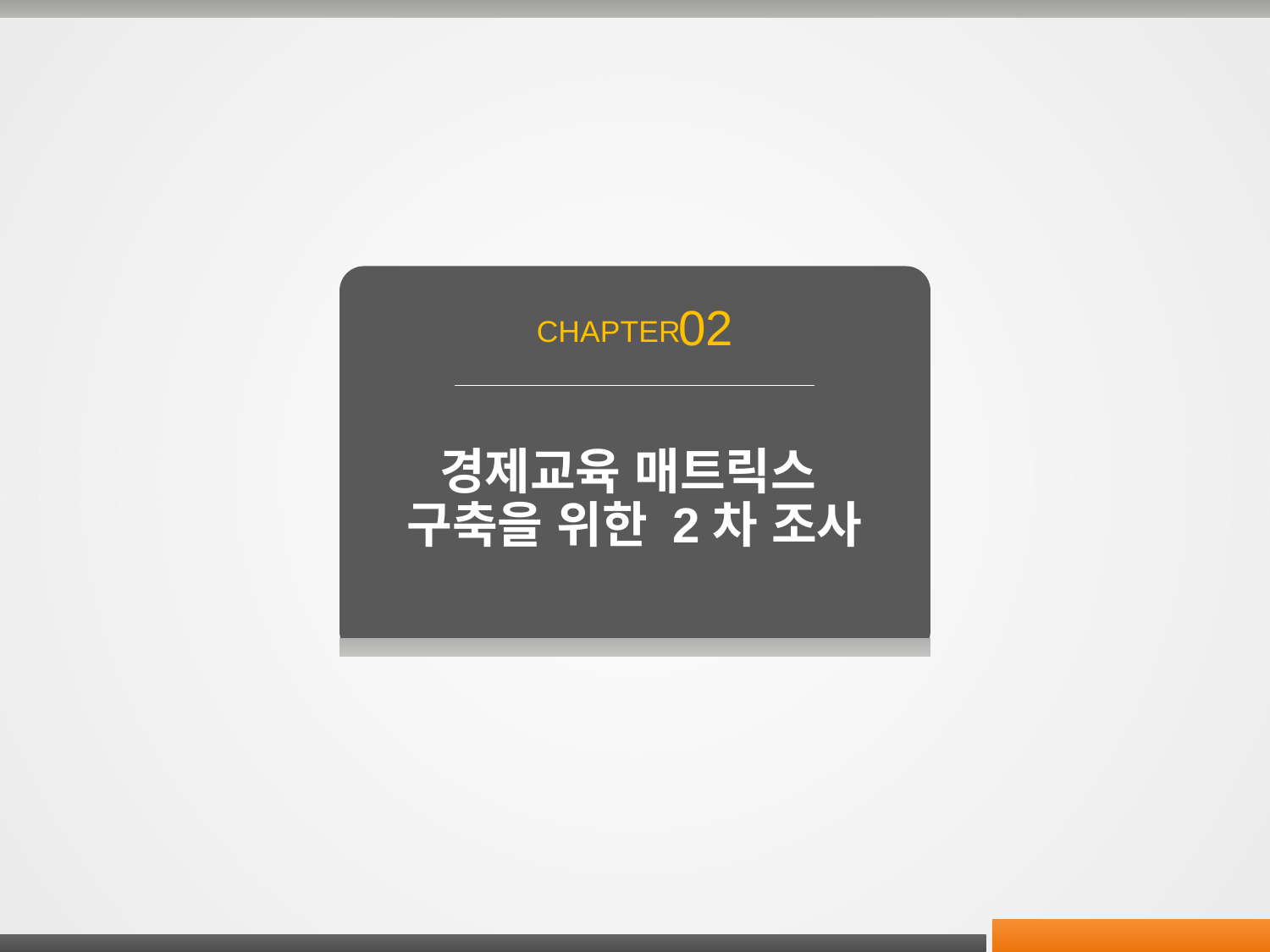

02
# 경제교육 매트릭스 구축을 위한 2차 조사